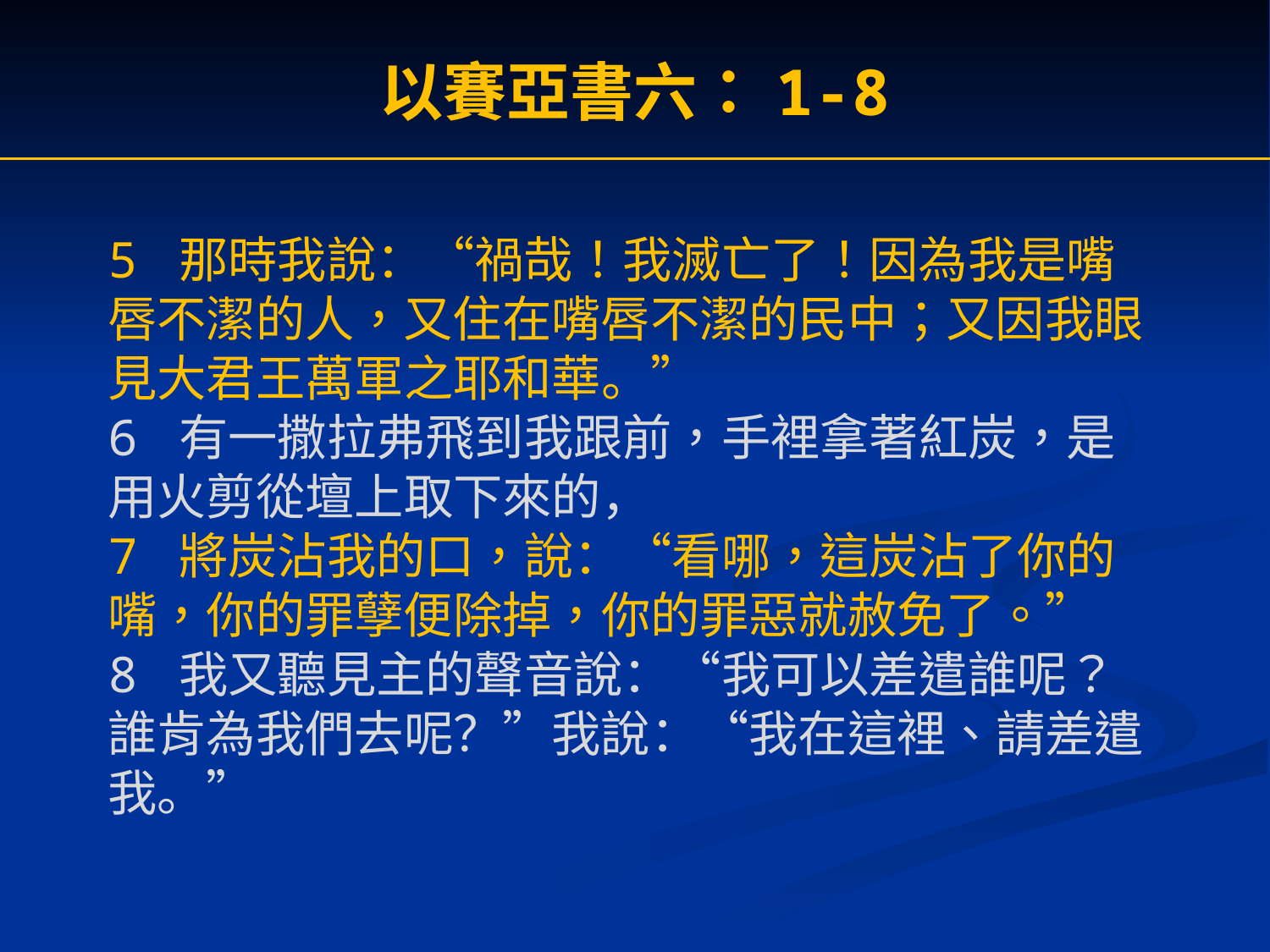

以賽亞書六：1-8
5 那時我說：“禍哉！我滅亡了！因為我是嘴唇不潔的人，又住在嘴唇不潔的民中；又因我眼見大君王萬軍之耶和華。”
6 有一撒拉弗飛到我跟前，手裡拿著紅炭，是用火剪從壇上取下來的，
7 將炭沾我的口，說：“看哪，這炭沾了你的嘴，你的罪孽便除掉，你的罪惡就赦免了。”
8 我又聽見主的聲音說：“我可以差遣誰呢？誰肯為我們去呢？”我說：“我在這裡、請差遣我。”